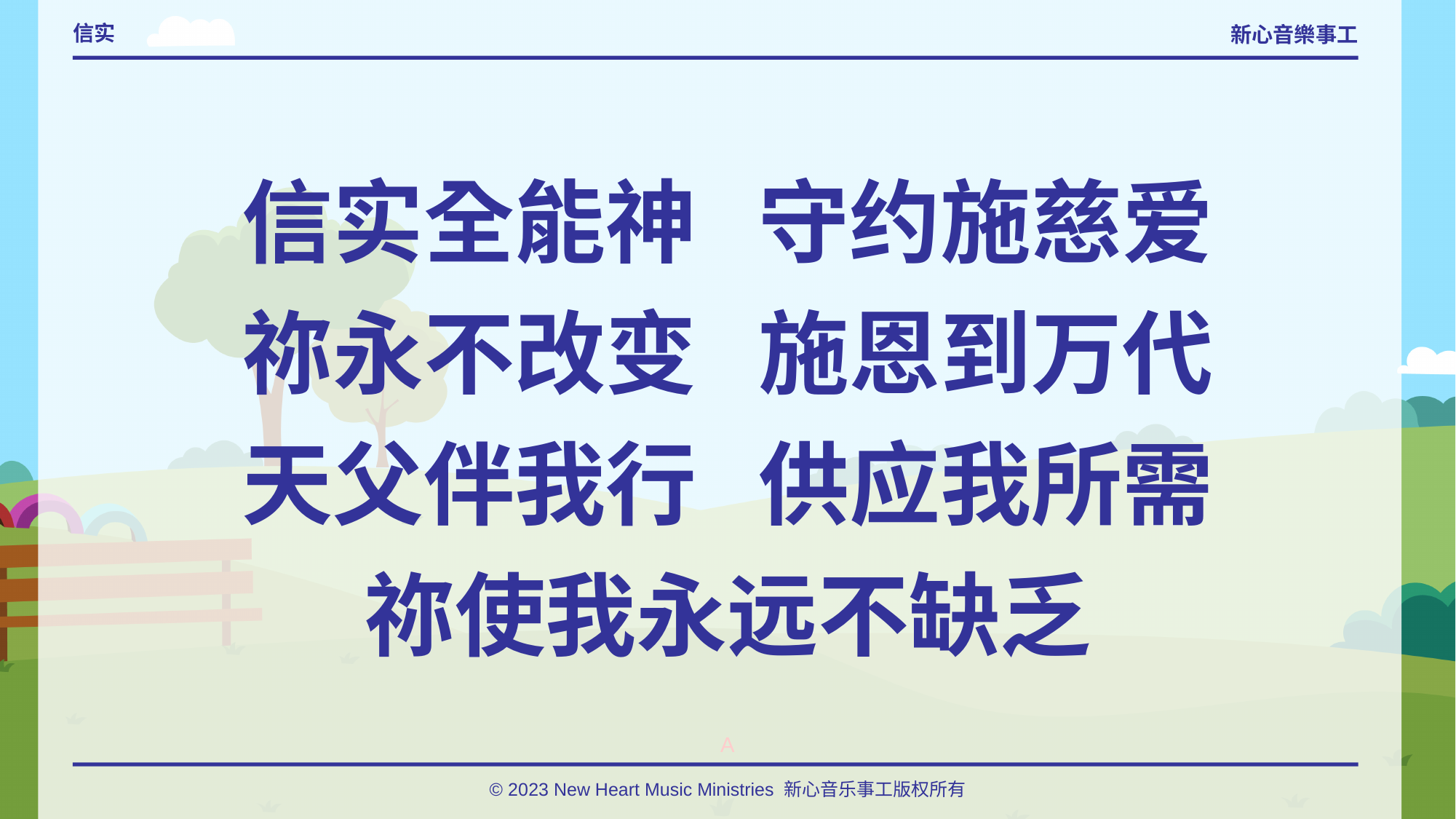

# 信实
信实全能神   守约施慈爱
祢永不改变   施恩到万代
天父伴我行   供应我所需
祢使我永远不缺乏
A
© 2023 New Heart Music Ministries 新心音乐事工版权所有